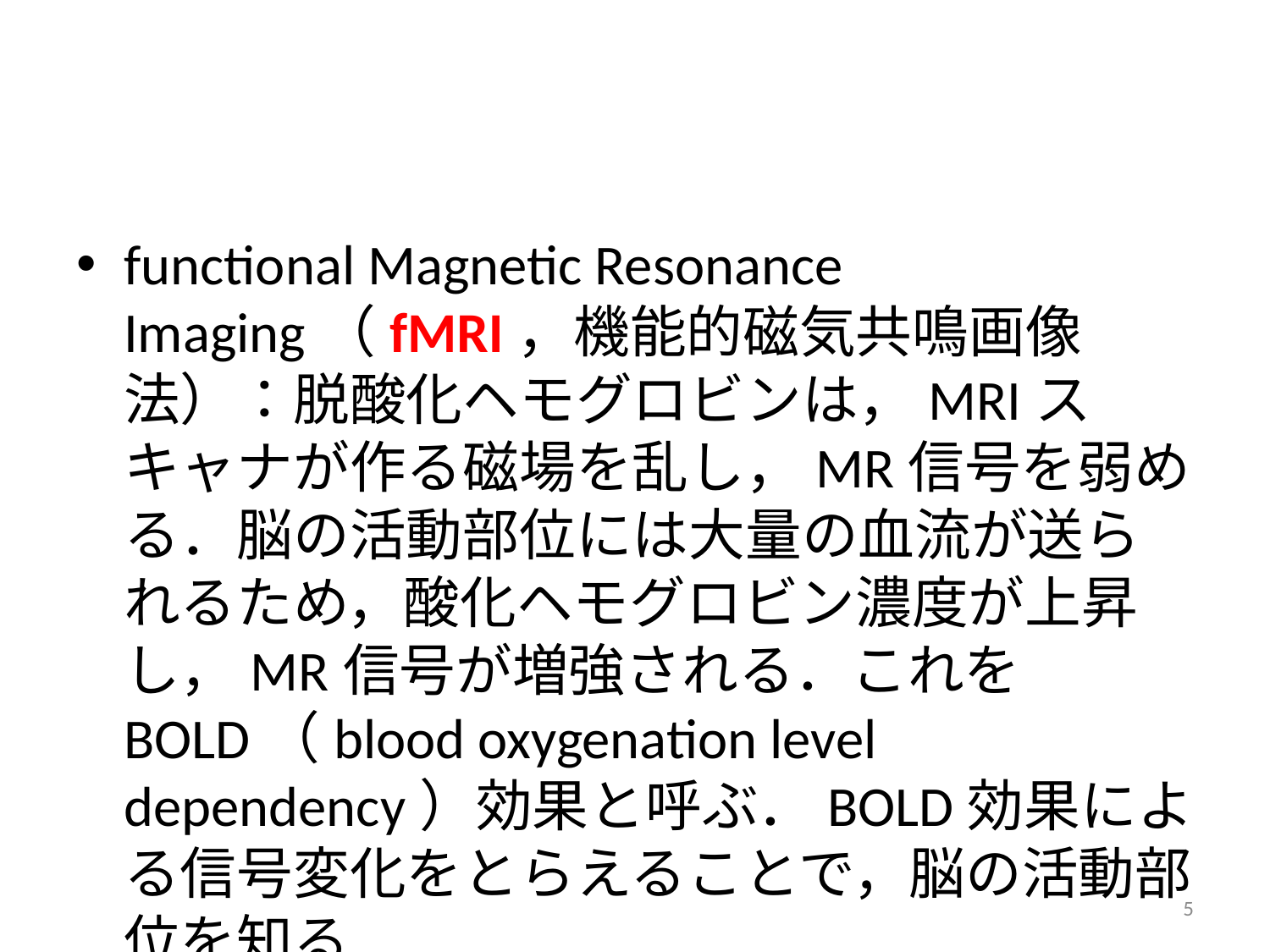

#
functional Magnetic Resonance Imaging（fMRI，機能的磁気共鳴画像法）：脱酸化ヘモグロビンは，MRIスキャナが作る磁場を乱し，MR信号を弱める．脳の活動部位には大量の血流が送られるため，酸化ヘモグロビン濃度が上昇し，MR信号が増強される．これをBOLD（blood oxygenation level dependency）効果と呼ぶ．BOLD効果による信号変化をとらえることで，脳の活動部位を知る．
5